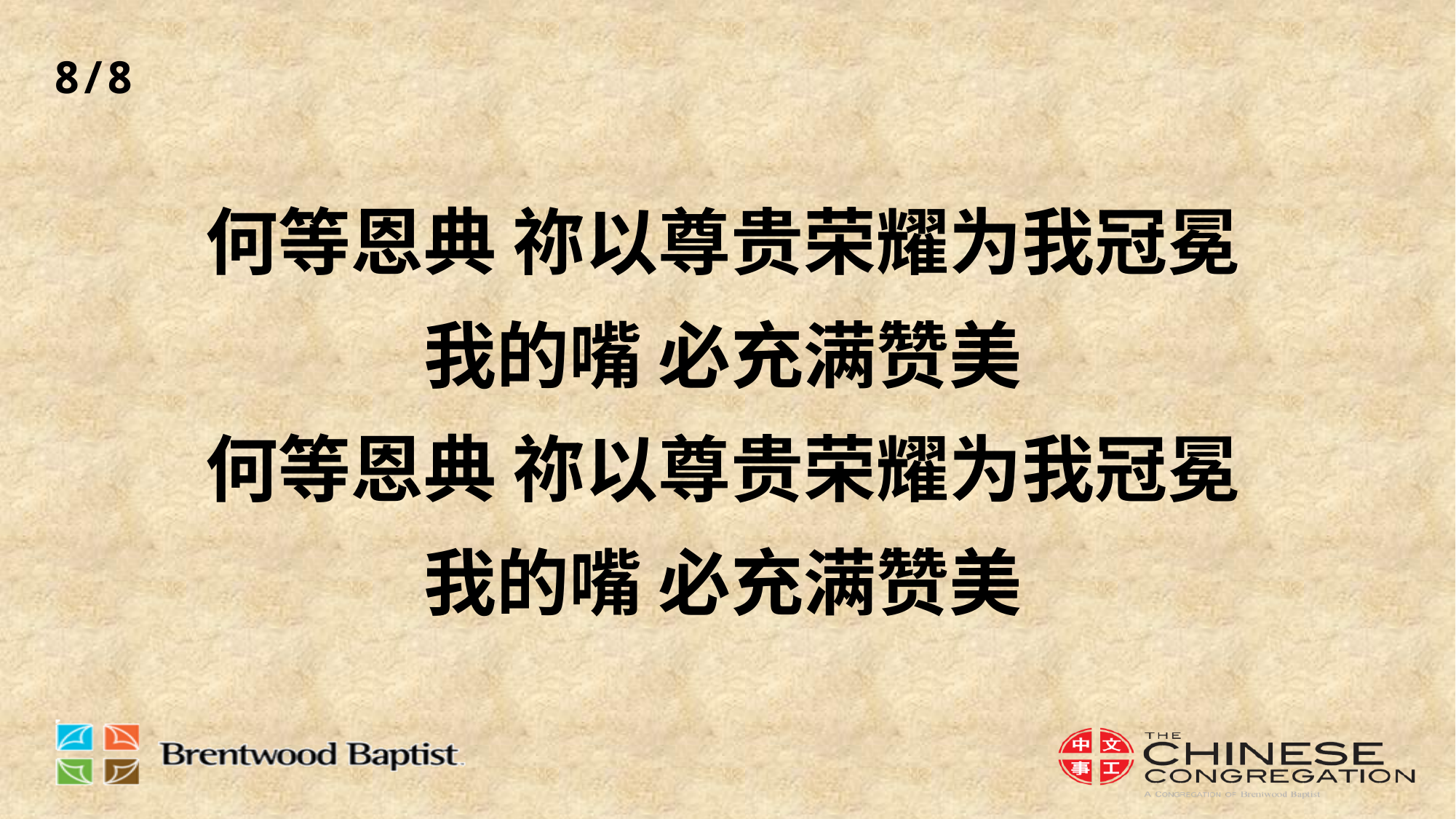

8/8
# 何等恩典 祢以尊贵荣耀为我冠冕 我的嘴 必充满赞美 何等恩典 祢以尊贵荣耀为我冠冕 我的嘴 必充满赞美